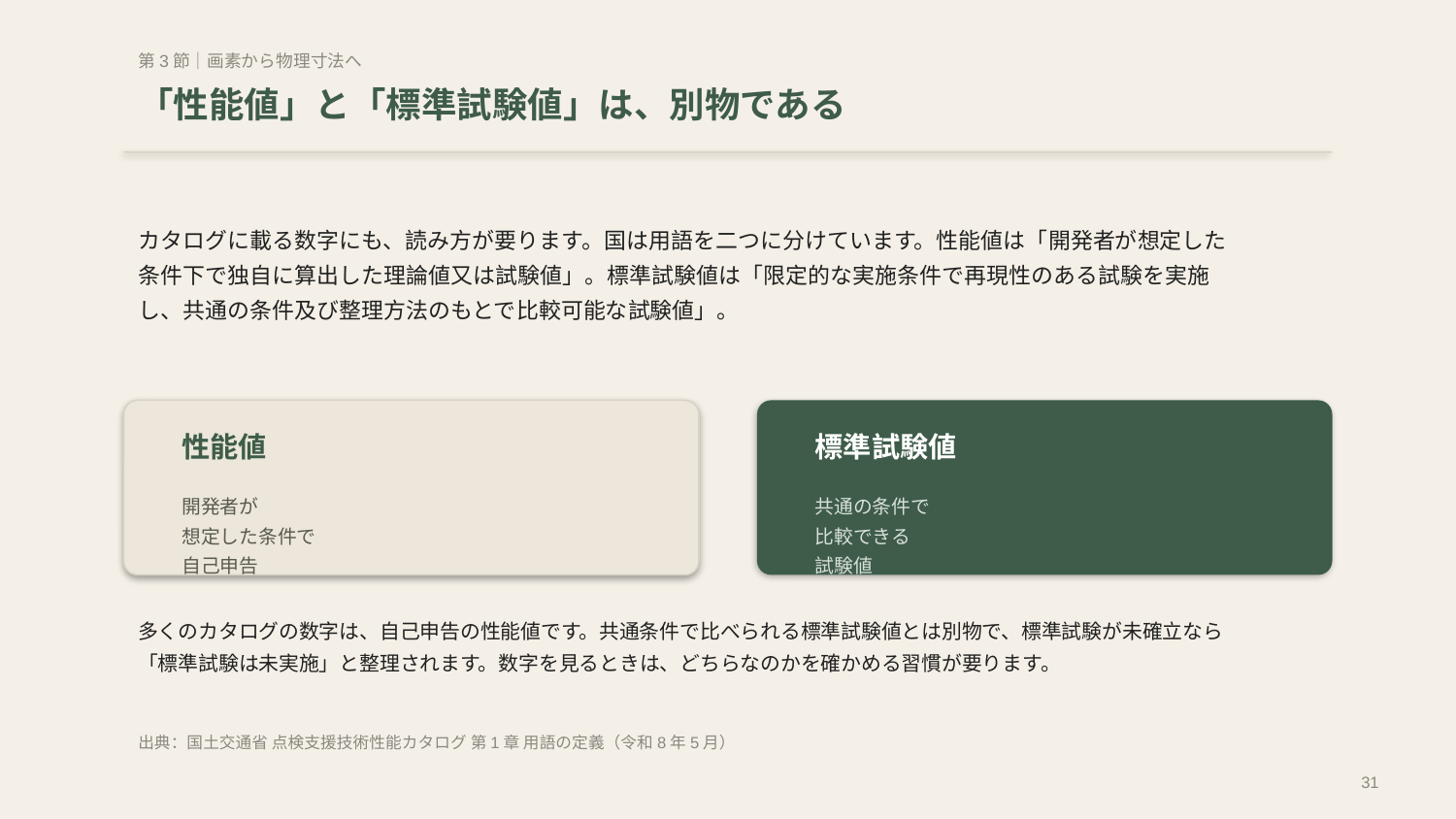

第3節｜画素から物理寸法へ
「性能値」と「標準試験値」は、別物である

カタログに載る数字にも、読み方が要ります。国は用語を二つに分けています。性能値は「開発者が想定した条件下で独自に算出した理論値又は試験値」。標準試験値は「限定的な実施条件で再現性のある試験を実施し、共通の条件及び整理方法のもとで比較可能な試験値」。

性能値
標準試験値
開発者が
想定した条件で
自己申告
共通の条件で
比較できる
試験値
多くのカタログの数字は、自己申告の性能値です。共通条件で比べられる標準試験値とは別物で、標準試験が未確立なら「標準試験は未実施」と整理されます。数字を見るときは、どちらなのかを確かめる習慣が要ります。
出典：国土交通省 点検支援技術性能カタログ 第1章 用語の定義（令和8年5月）
31